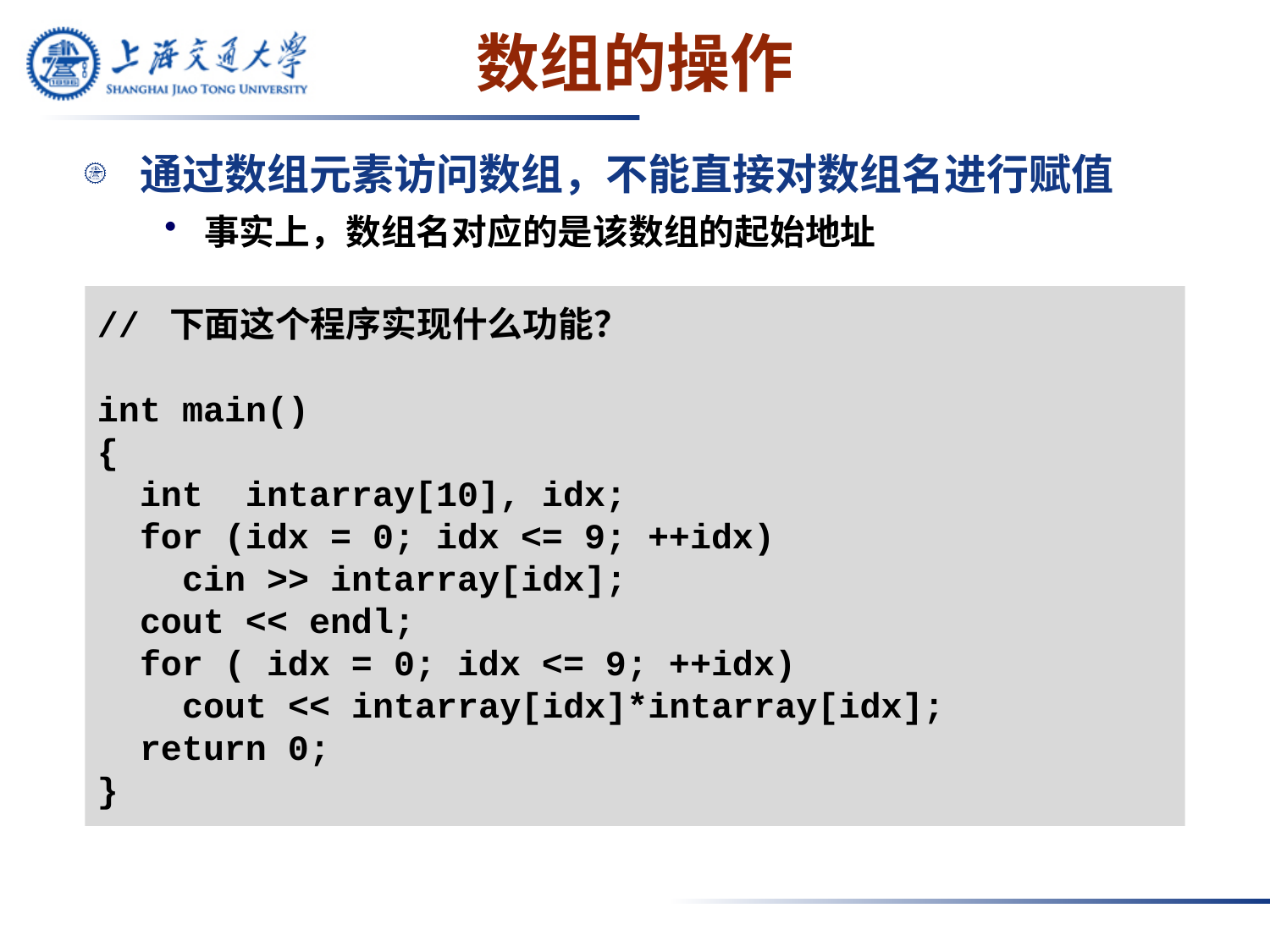

# 数组的操作
通过数组元素访问数组，不能直接对数组名进行赋值
事实上，数组名对应的是该数组的起始地址
// 下面这个程序实现什么功能？

int main()
{
  int  intarray[10], idx;
  for (idx = 0; idx <= 9; ++idx)
    cin >> intarray[idx];
  cout << endl;
  for ( idx = 0; idx <= 9; ++idx)
    cout << intarray[idx]*intarray[idx];
  return 0;
}